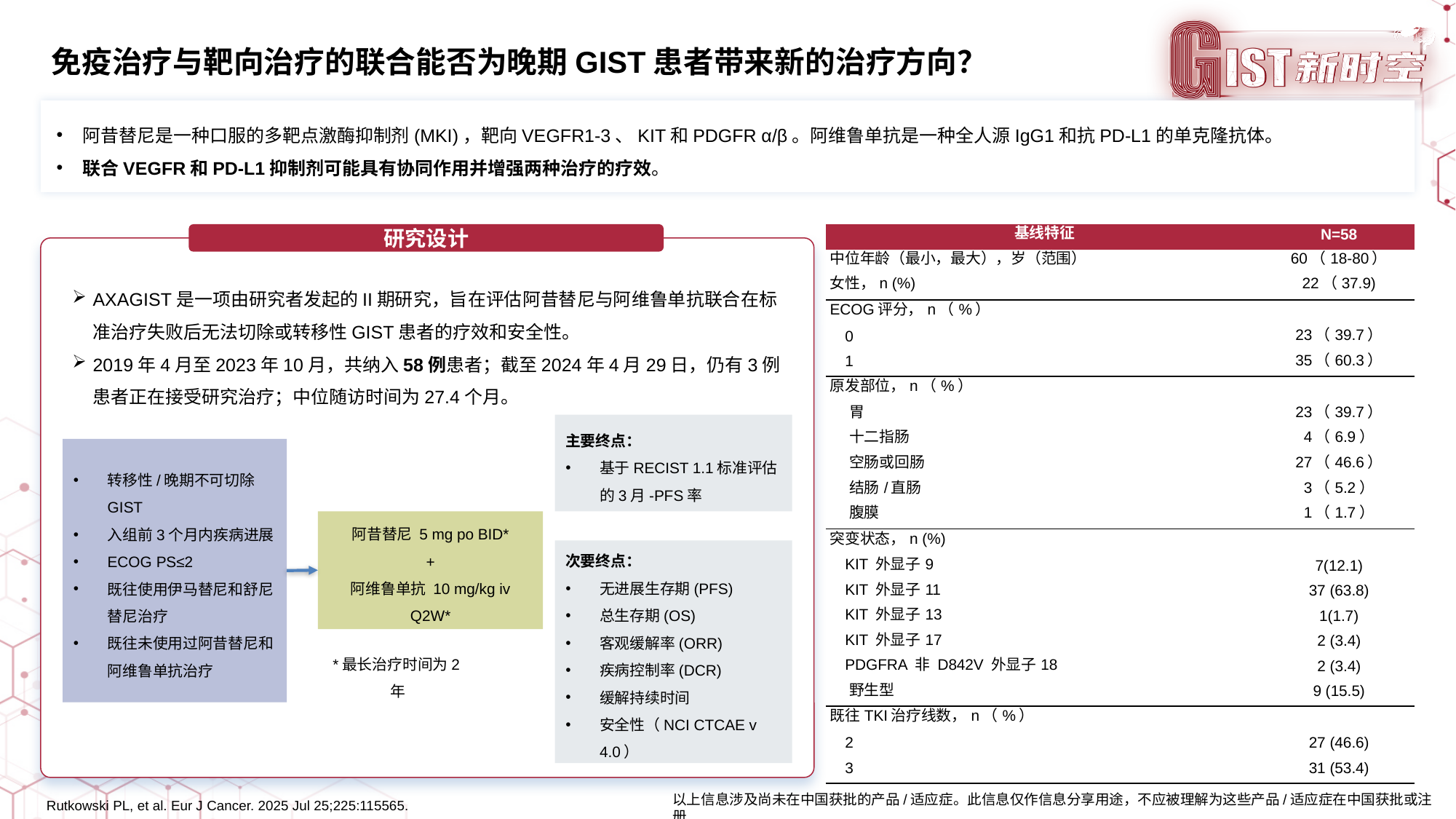

免疫治疗与靶向治疗的联合能否为晚期GIST患者带来新的治疗方向？

阿昔替尼是一种口服的多靶点激酶抑制剂(MKI)，靶向VEGFR1-3、KIT和PDGFR α/β。阿维鲁单抗是一种全人源IgG1和抗PD-L1的单克隆抗体。
联合VEGFR和PD-L1抑制剂可能具有协同作用并增强两种治疗的疗效。
研究设计
| 基线特征 | N=58 |
| --- | --- |
| 中位年龄（最小，最大），岁（范围） | 60（18-80） |
| 女性，n (%) | 22（37.9) |
| ECOG评分，n（%） |  |
| 0 | 23（39.7） |
| 1 | 35（60.3） |
| 原发部位，n（%） |  |
| 胃 | 23（39.7） |
| 十二指肠 | 4（6.9） |
| 空肠或回肠 | 27（46.6） |
| 结肠/直肠 | 3（5.2） |
| 腹膜 | 1（1.7） |
| 突变状态，n (%) |  |
| KIT 外显子9 | 7(12.1) |
| KIT 外显子11 | 37 (63.8) |
| KIT 外显子13 | 1(1.7) |
| KIT 外显子17 | 2 (3.4) |
| PDGFRA 非 D842V 外显子18 | 2 (3.4) |
| 野生型 | 9 (15.5) |
| 既往TKI治疗线数，n（%） |  |
| 2 | 27 (46.6) |
| 3 | 31 (53.4) |

AXAGIST是一项由研究者发起的II期研究，旨在评估阿昔替尼与阿维鲁单抗联合在标准治疗失败后无法切除或转移性GIST患者的疗效和安全性。
2019年4月至2023年10月，共纳入58例患者；截至2024年4月29日，仍有3例患者正在接受研究治疗；中位随访时间为27.4个月。
主要终点：
基于RECIST 1.1标准评估的3月-PFS率
转移性/晚期不可切除GIST
入组前3个月内疾病进展
ECOG PS≤2
既往使用伊马替尼和舒尼替尼治疗
既往未使用过阿昔替尼和阿维鲁单抗治疗
阿昔替尼 5 mg po BID*
+
阿维鲁单抗 10 mg/kg iv Q2W*
次要终点：
无进展生存期(PFS)
总生存期(OS)
客观缓解率(ORR)
疾病控制率(DCR)
缓解持续时间
安全性（NCI CTCAE v 4.0）
*最长治疗时间为2年
Rutkowski PL, et al. Eur J Cancer. 2025 Jul 25;225:115565.